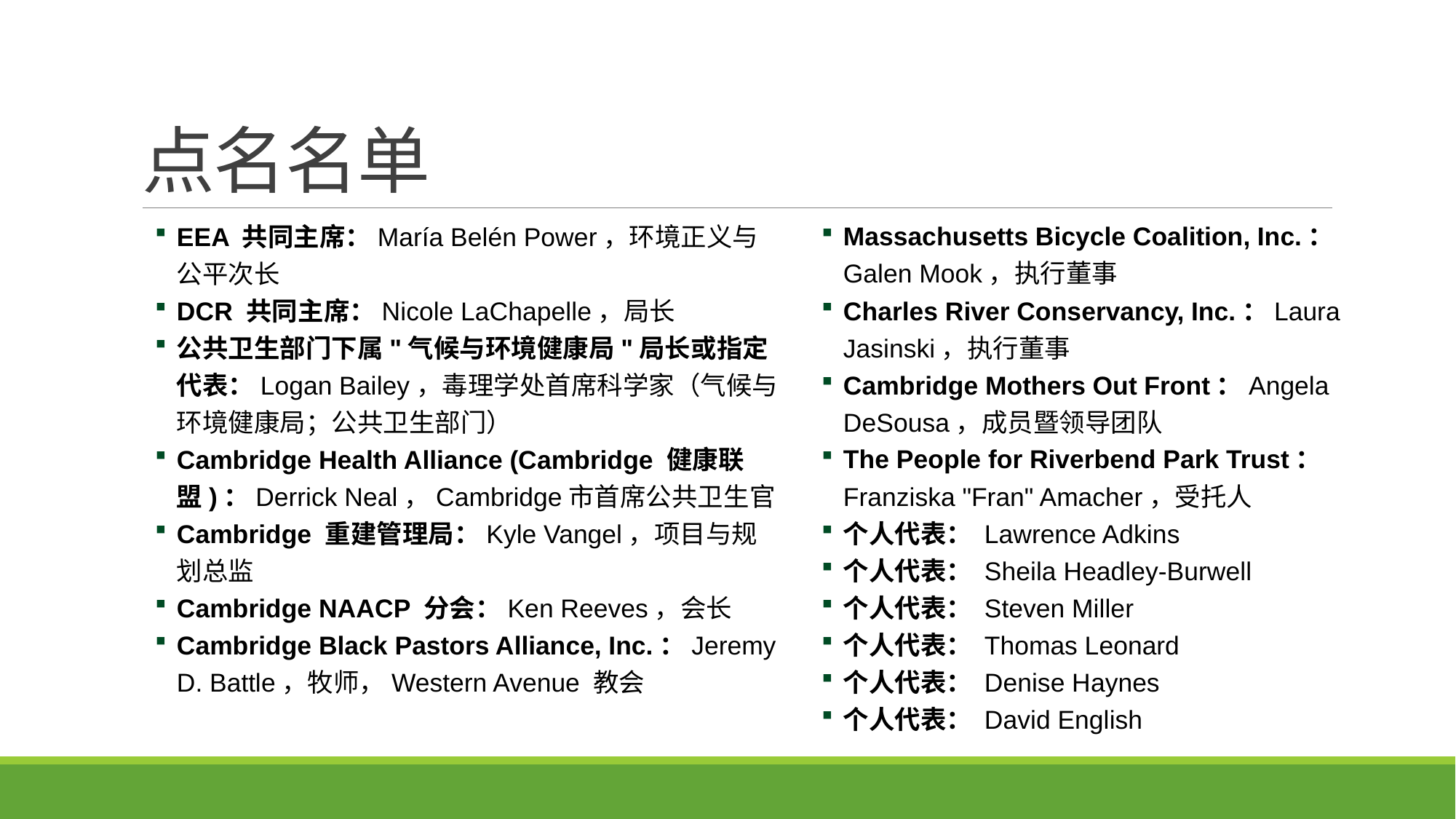

# 点名名单
Massachusetts Bicycle Coalition, Inc.：Galen Mook，执行董事
Charles River Conservancy, Inc.：Laura Jasinski，执行董事
Cambridge Mothers Out Front：Angela DeSousa，成员暨领导团队
The People for Riverbend Park Trust：Franziska "Fran" Amacher，受托人
个人代表： Lawrence Adkins
个人代表： Sheila Headley-Burwell
个人代表： Steven Miller
个人代表： Thomas Leonard
个人代表： Denise Haynes
个人代表： David English
EEA 共同主席：María Belén Power，环境正义与公平次长
DCR 共同主席：Nicole LaChapelle，局长
公共卫生部门下属"气候与环境健康局"局长或指定代表：Logan Bailey，毒理学处首席科学家（气候与环境健康局；公共卫生部门）
Cambridge Health Alliance (Cambridge 健康联盟)：Derrick Neal，Cambridge市首席公共卫生官
Cambridge 重建管理局：Kyle Vangel，项目与规划总监
Cambridge NAACP 分会：Ken Reeves，会长
Cambridge Black Pastors Alliance, Inc.：Jeremy D. Battle，牧师，Western Avenue 教会